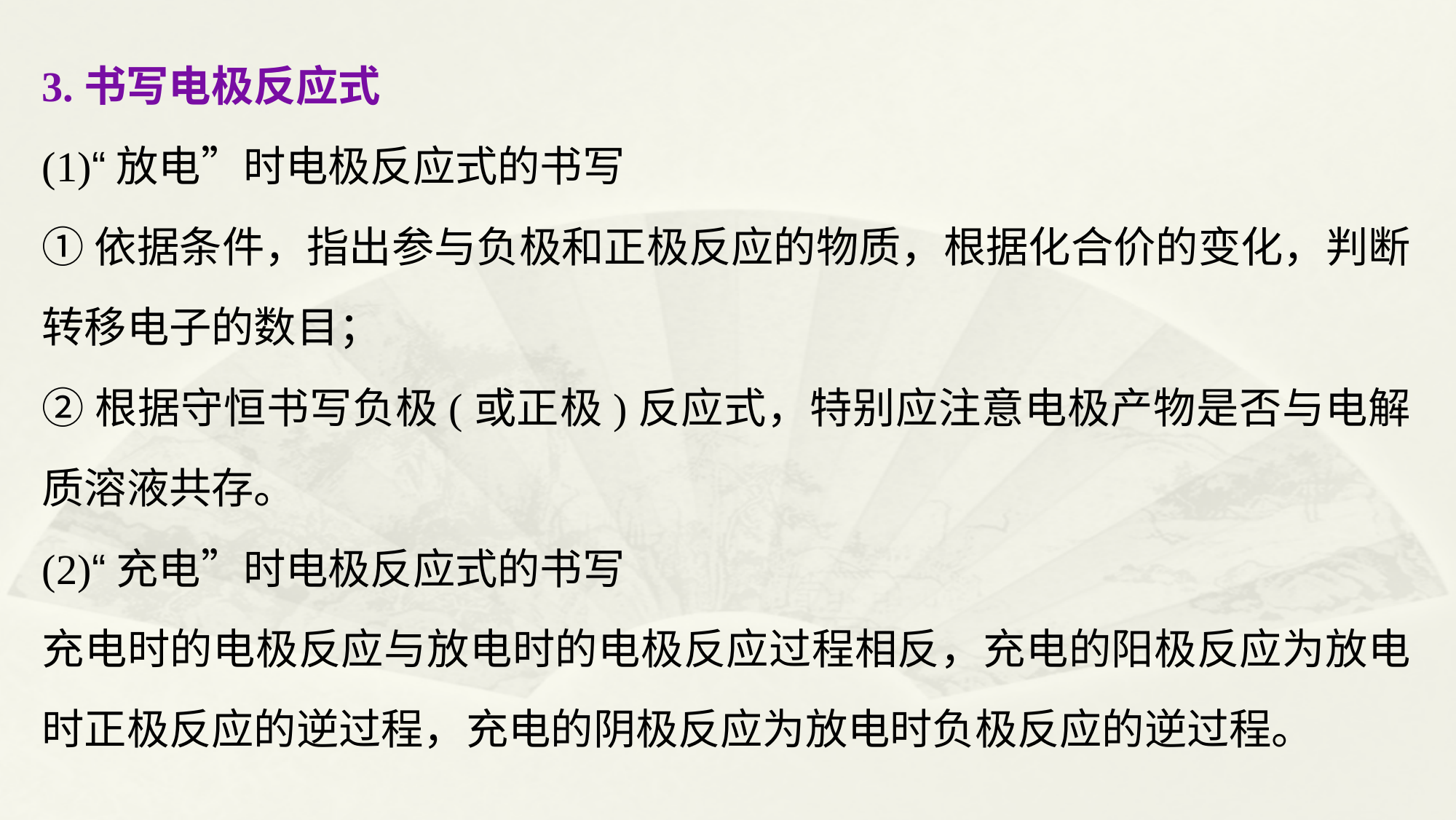

3.书写电极反应式
(1)“放电”时电极反应式的书写
①依据条件，指出参与负极和正极反应的物质，根据化合价的变化，判断转移电子的数目；
②根据守恒书写负极(或正极)反应式，特别应注意电极产物是否与电解质溶液共存。
(2)“充电”时电极反应式的书写
充电时的电极反应与放电时的电极反应过程相反，充电的阳极反应为放电时正极反应的逆过程，充电的阴极反应为放电时负极反应的逆过程。